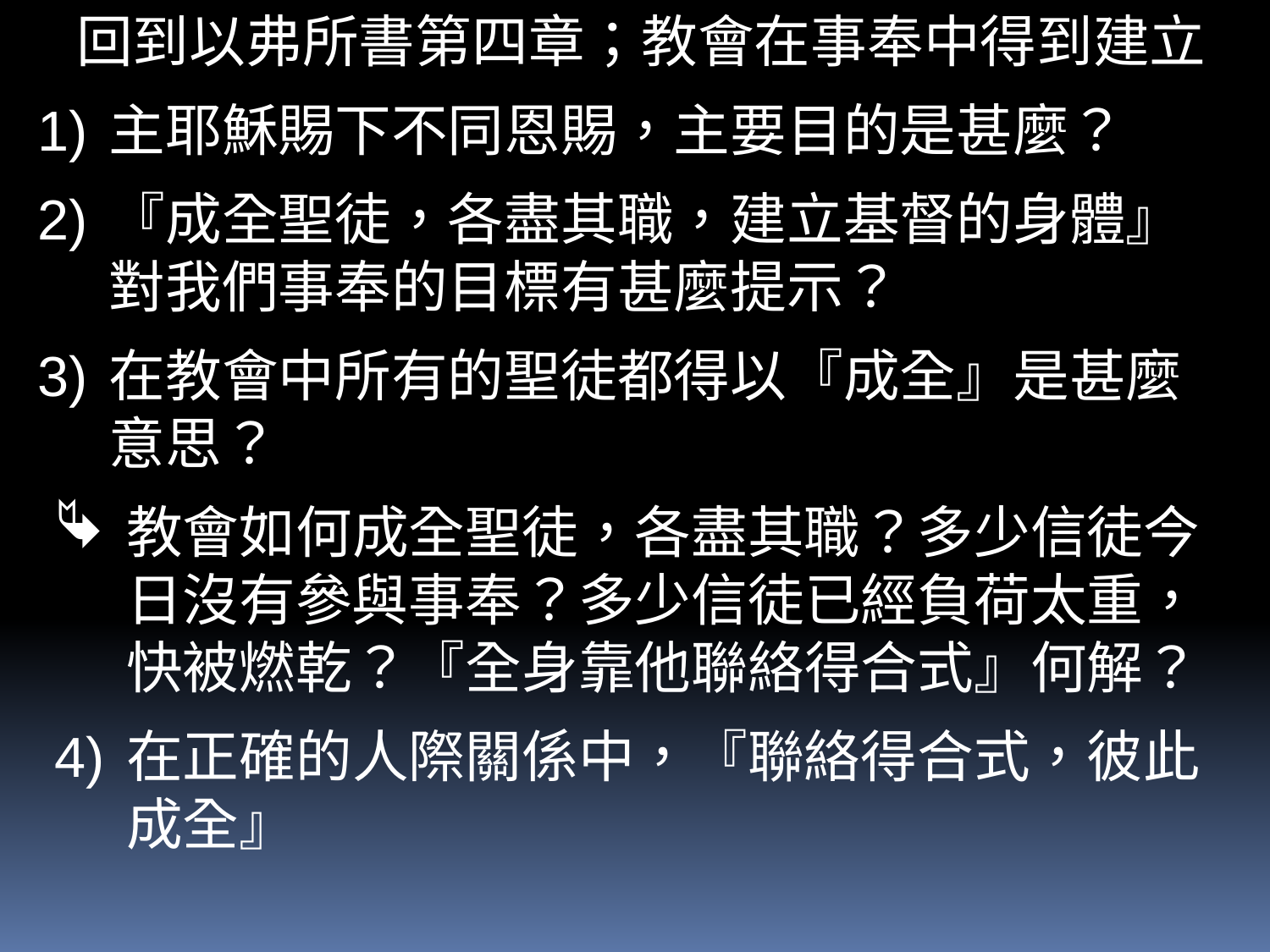

回到以弗所書第四章；教會在事奉中得到建立
主耶穌賜下不同恩賜，主要目的是甚麼？
『成全聖徒，各盡其職，建立基督的身體』對我們事奉的目標有甚麼提示？
在教會中所有的聖徒都得以『成全』是甚麼意思？
教會如何成全聖徒，各盡其職？多少信徒今日沒有參與事奉？多少信徒已經負荷太重，快被燃乾？『全身靠他聯絡得合式』何解？
在正確的人際關係中，『聯絡得合式，彼此成全』